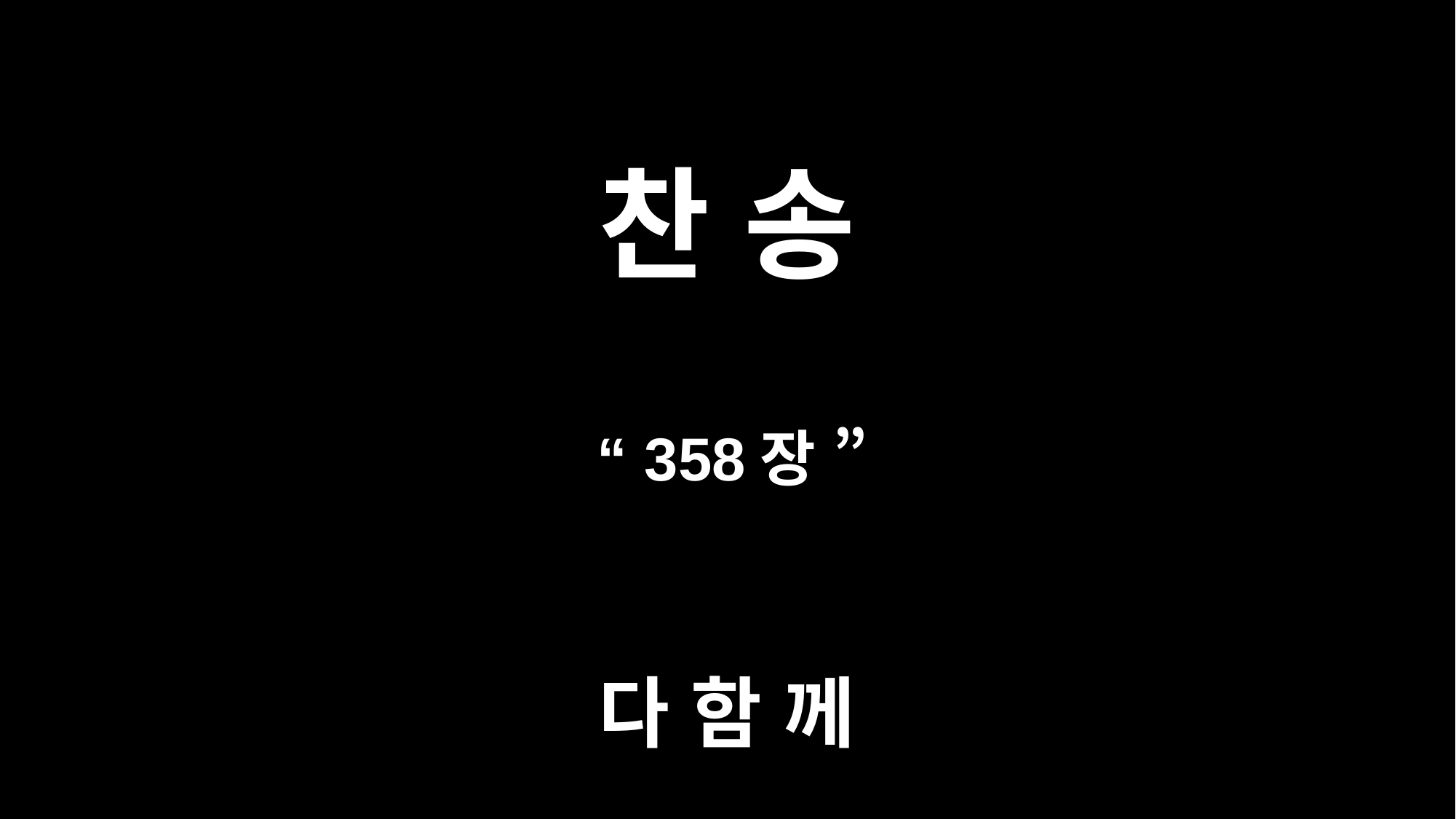

# 찬 송
“ 358장 ”
다 함 께